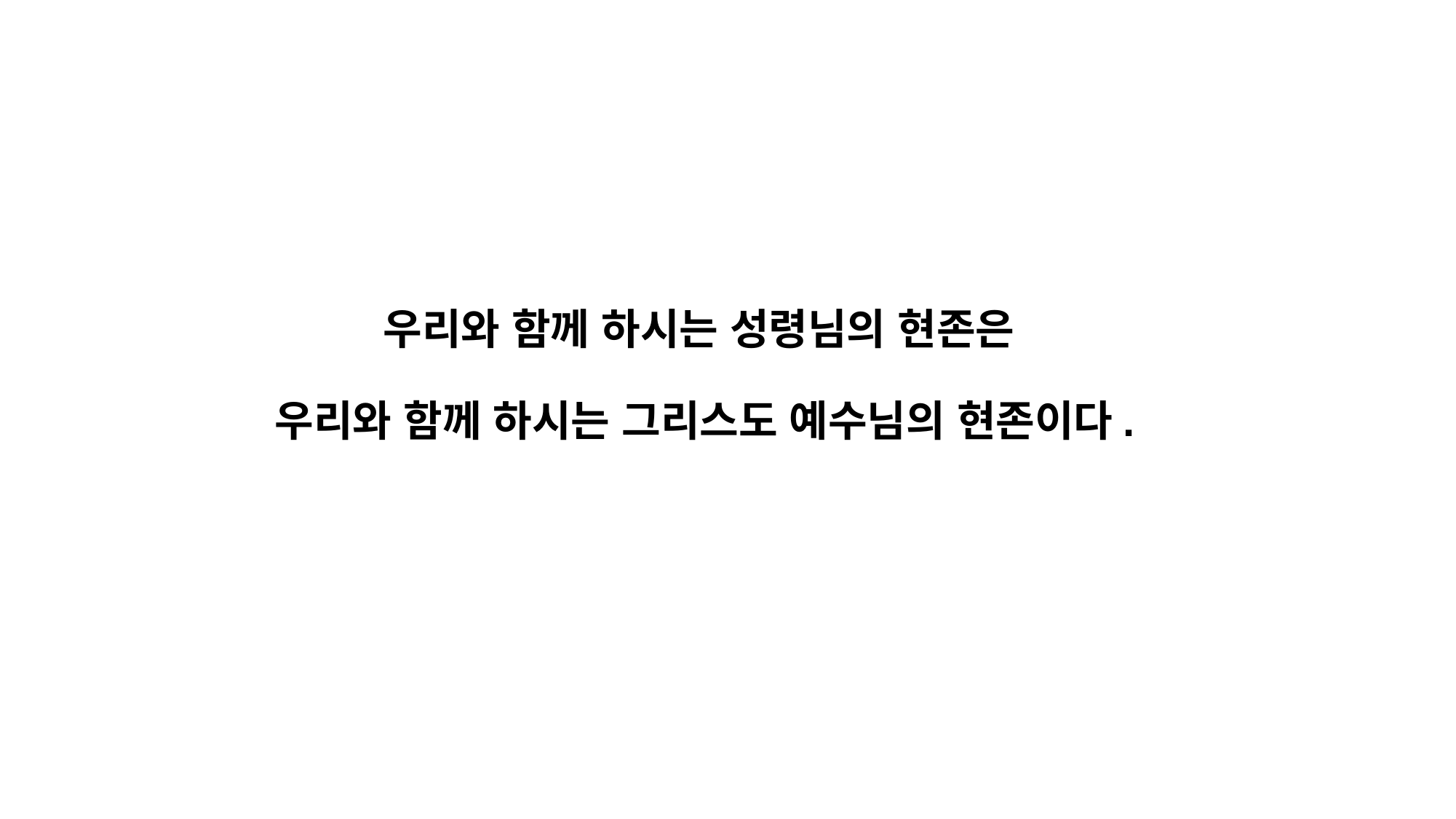

우리와 함께 하시는 성령님의 현존은
우리와 함께 하시는 그리스도 예수님의 현존이다.